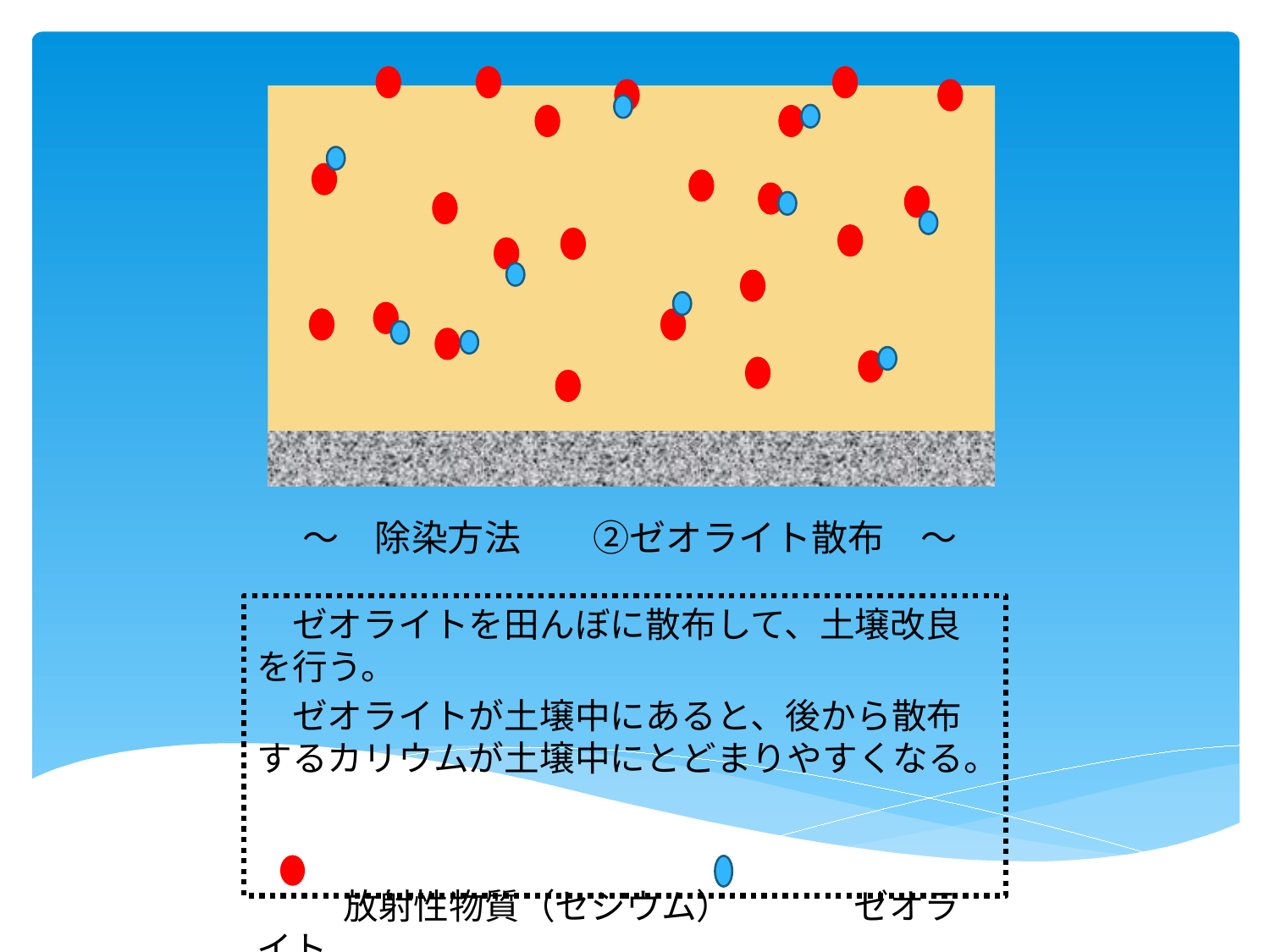

# ～　除染方法　　②ゼオライト散布　～
　ゼオライトを田んぼに散布して、土壌改良を行う。
　ゼオライトが土壌中にあると、後から散布するカリウムが土壌中にとどまりやすくなる。

　　  放射性物質（セシウム）　　　  ゼオライト